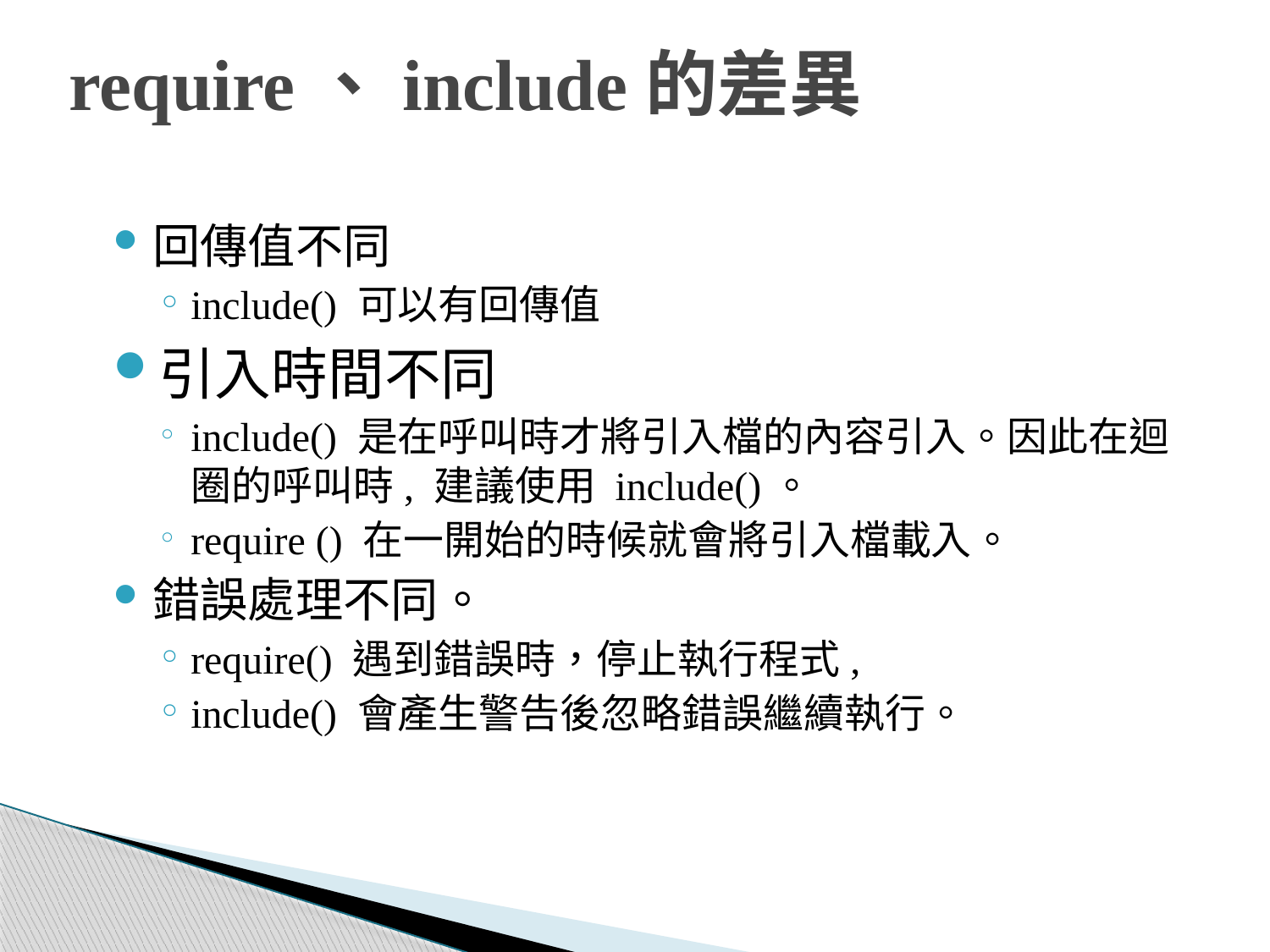

# require、include的差異
回傳值不同
include() 可以有回傳值
引入時間不同
include() 是在呼叫時才將引入檔的內容引入。因此在迴圈的呼叫時, 建議使用 include()。
require () 在一開始的時候就會將引入檔載入。
錯誤處理不同。
require() 遇到錯誤時，停止執行程式,
include() 會產生警告後忽略錯誤繼續執行。